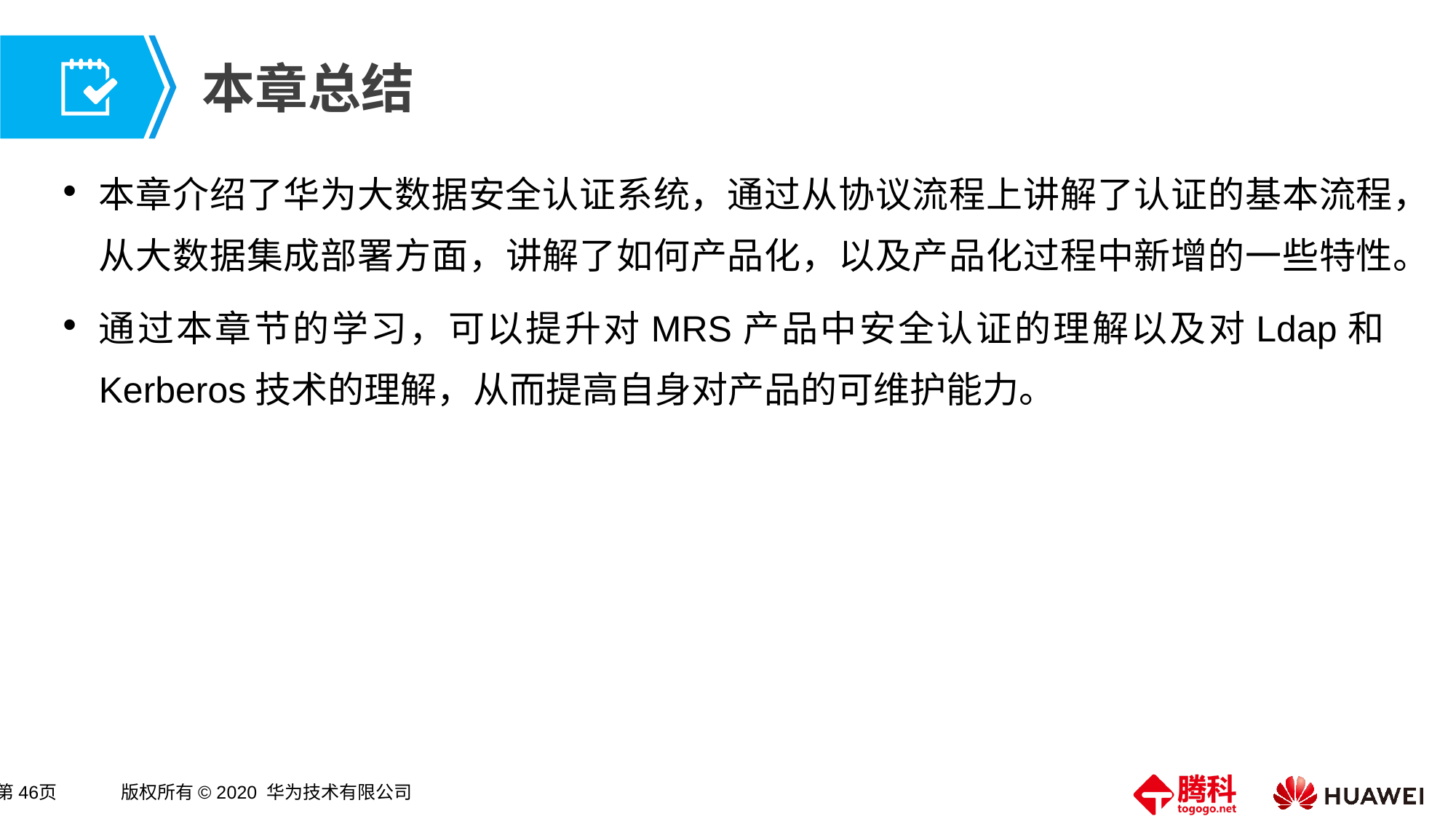

本章介绍了华为大数据安全认证系统，通过从协议流程上讲解了认证的基本流程，从大数据集成部署方面，讲解了如何产品化，以及产品化过程中新增的一些特性。
通过本章节的学习，可以提升对MRS产品中安全认证的理解以及对Ldap和Kerberos技术的理解，从而提高自身对产品的可维护能力。